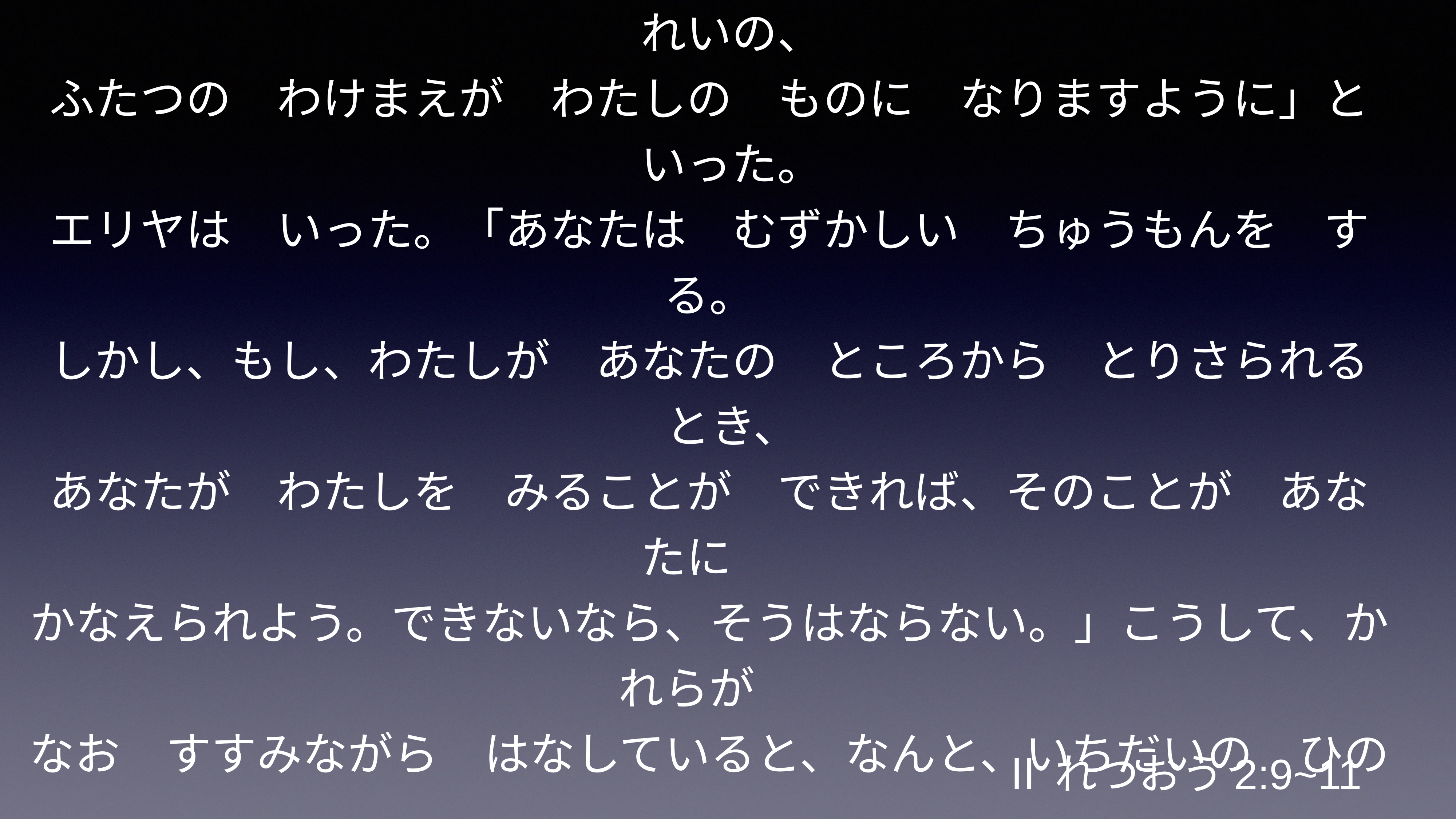

わたりおわると、エリヤは　エリシャに　いった。「わたしは　あなたの
ために　なにを　しようか。わたしが　あなたの　ところから　とりさられる
まえに、もとめなさい。」すると、エリシャは、「では、あなたの　れいの、
ふたつの　わけまえが　わたしの　ものに　なりますように」と　いった。
エリヤは　いった。「あなたは　むずかしい　ちゅうもんを　する。
しかし、もし、わたしが　あなたの　ところから　とりさられる　とき、
あなたが　わたしを　みることが　できれば、そのことが　あなたに
かなえられよう。できないなら、そうはならない。」こうして、かれらが
なお　すすみながら　はなしていると、なんと、いちだいの　ひの
せんしゃと　ひのうまとが　あらわれ、この　ふたりの　あいだを
わけへだて、エリヤは、たつまきに　のって　てんへ　のぼって　いった。
Ⅱれつおう2:9~11